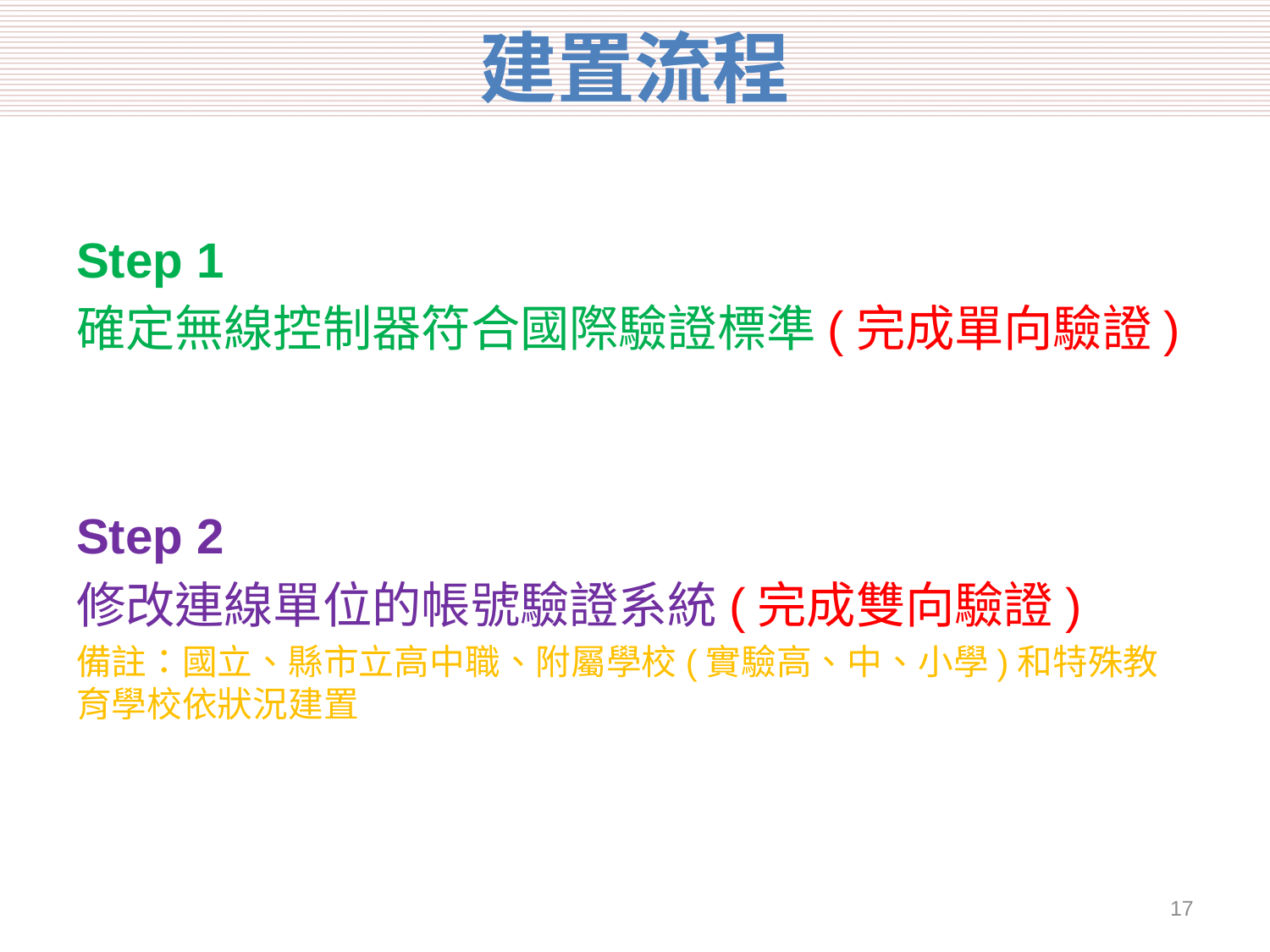

# 建置流程
Step 1
確定無線控制器符合國際驗證標準(完成單向驗證)

Step 2
修改連線單位的帳號驗證系統(完成雙向驗證)
備註：國立、縣市立高中職、附屬學校(實驗高、中、小學)和特殊教育學校依狀況建置

17